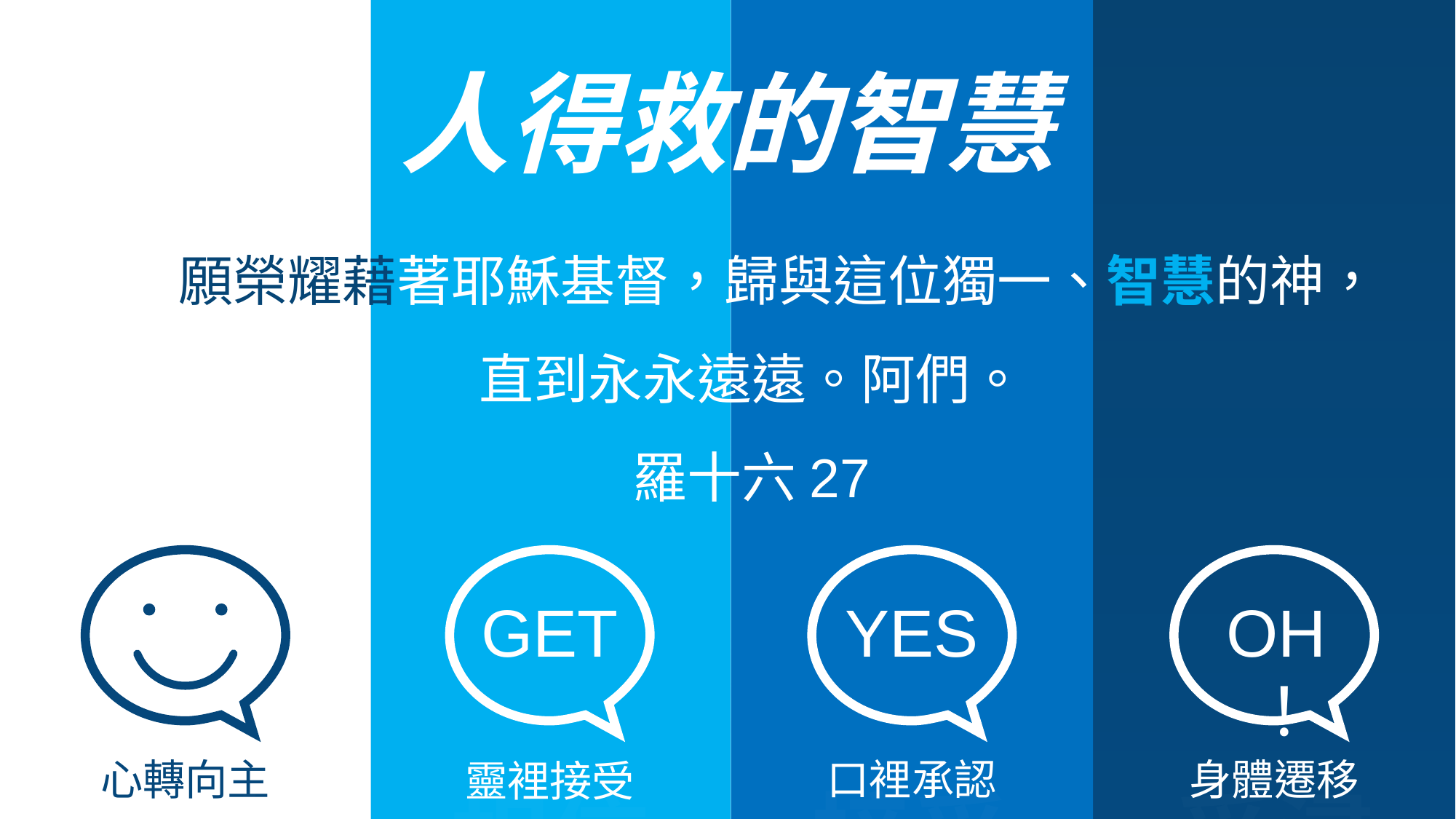

人得救的智慧
願榮耀藉著耶穌基督，歸與這位獨一、智慧的神，直到永永遠遠。阿們。
羅十六27

悔改

GET
相信

YES
接受

OH！
受浸
心轉向主
口裡承認
身體遷移
靈裡接受